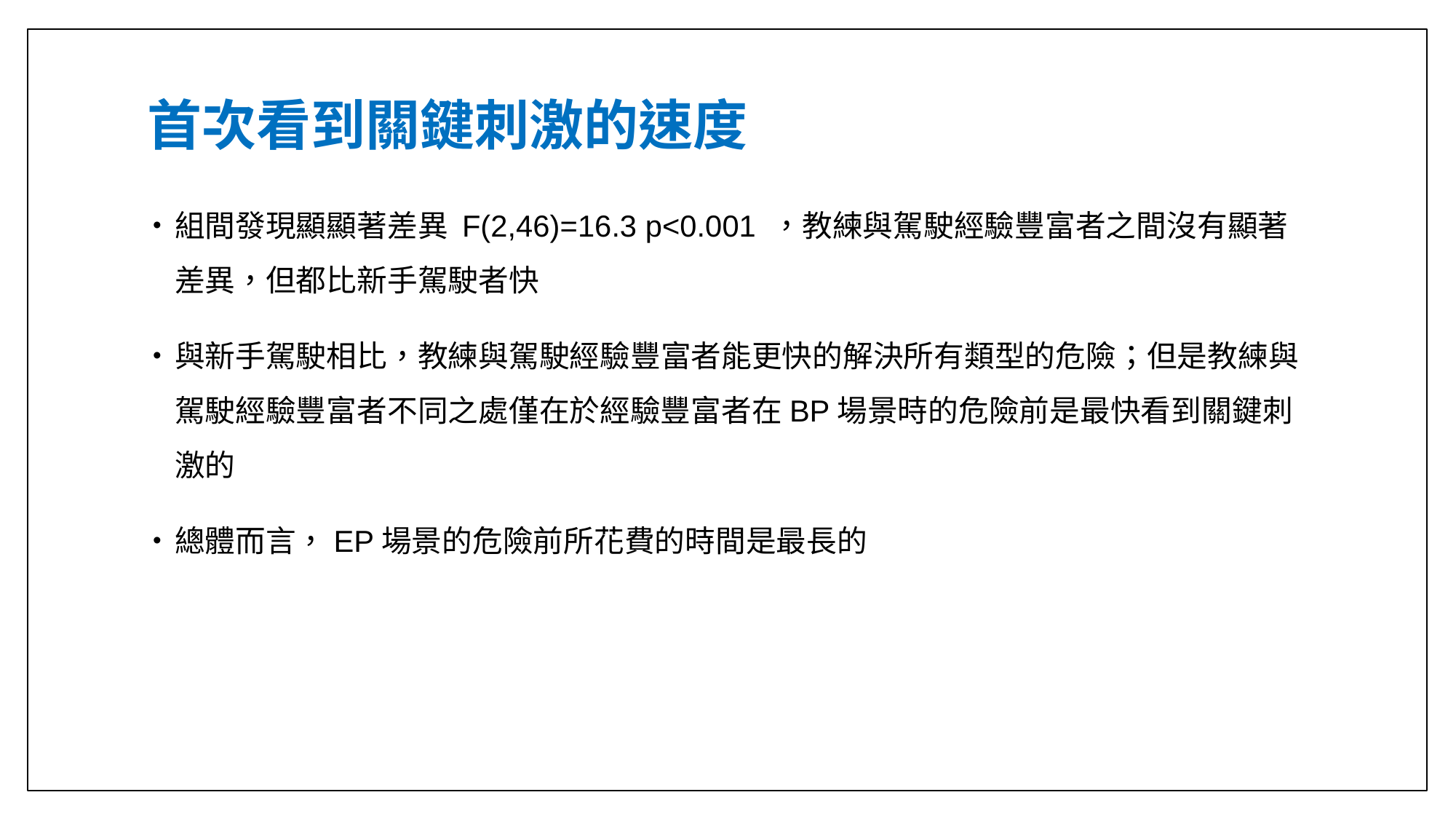

# 首次看到關鍵刺激的速度
組間發現顯顯著差異 F(2,46)=16.3 p<0.001 ，教練與駕駛經驗豐富者之間沒有顯著差異，但都比新手駕駛者快
與新手駕駛相比，教練與駕駛經驗豐富者能更快的解決所有類型的危險；但是教練與駕駛經驗豐富者不同之處僅在於經驗豐富者在BP場景時的危險前是最快看到關鍵刺激的
總體而言，EP場景的危險前所花費的時間是最長的